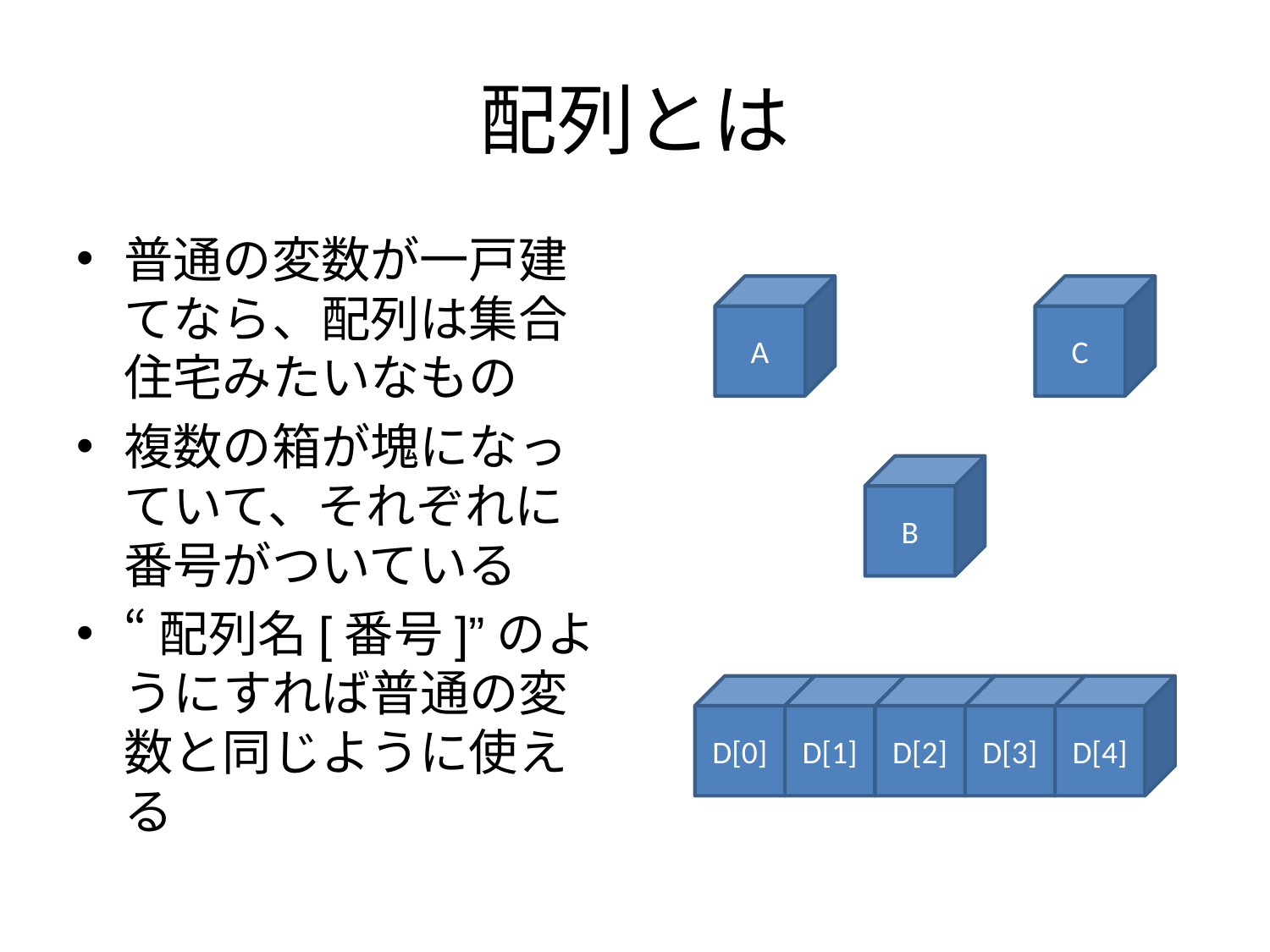

# 配列とは
普通の変数が一戸建てなら、配列は集合住宅みたいなもの
複数の箱が塊になっていて、それぞれに番号がついている
“配列名[番号]”のようにすれば普通の変数と同じように使える

A
C
B
D[0]
D[1]
D[2]
D[3]
D[4]